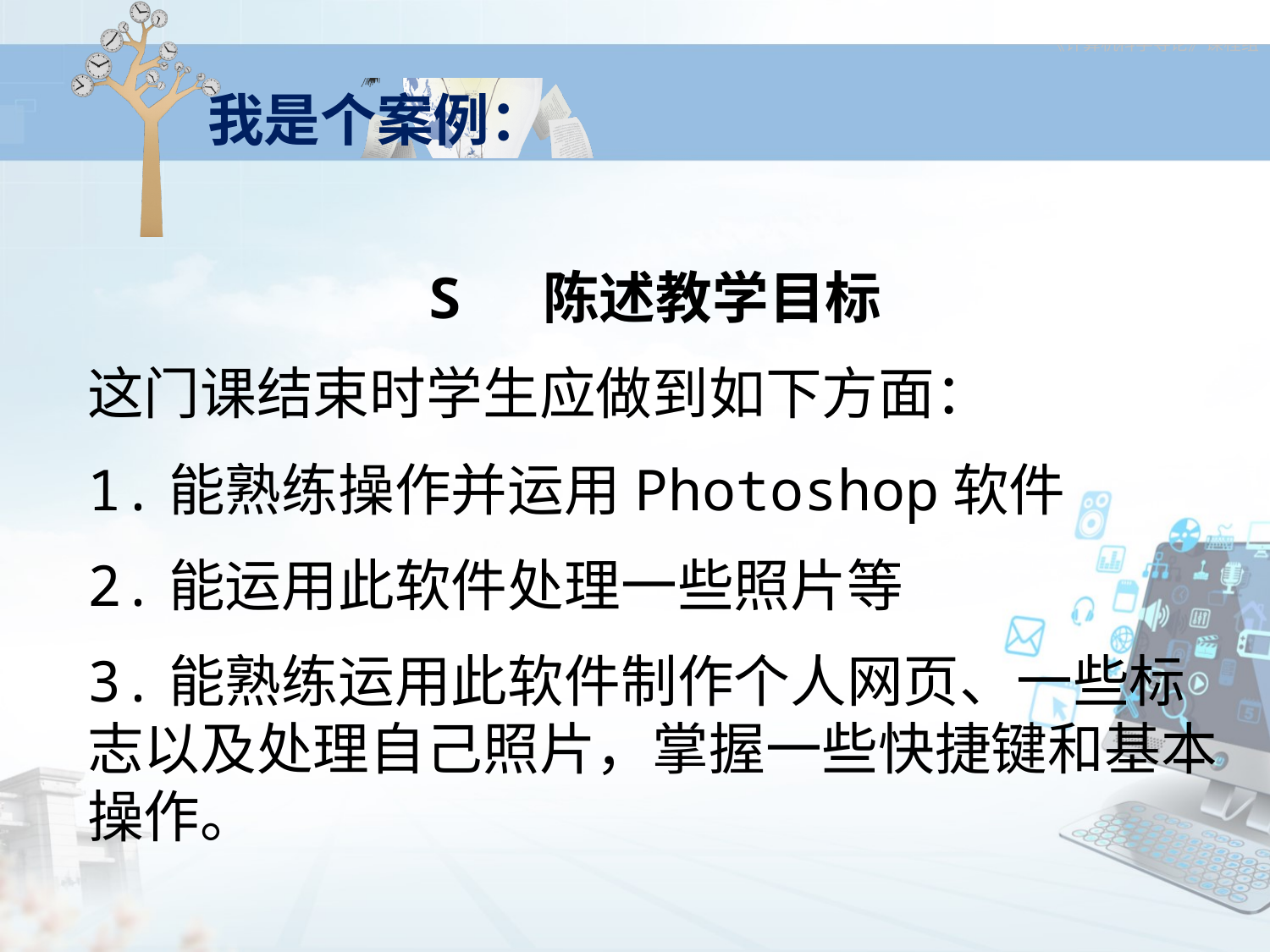

我是个案例：
S  陈述教学目标
这门课结束时学生应做到如下方面：
1.能熟练操作并运用Photoshop软件
2.能运用此软件处理一些照片等
3.能熟练运用此软件制作个人网页、一些标志以及处理自己照片，掌握一些快捷键和基本操作。